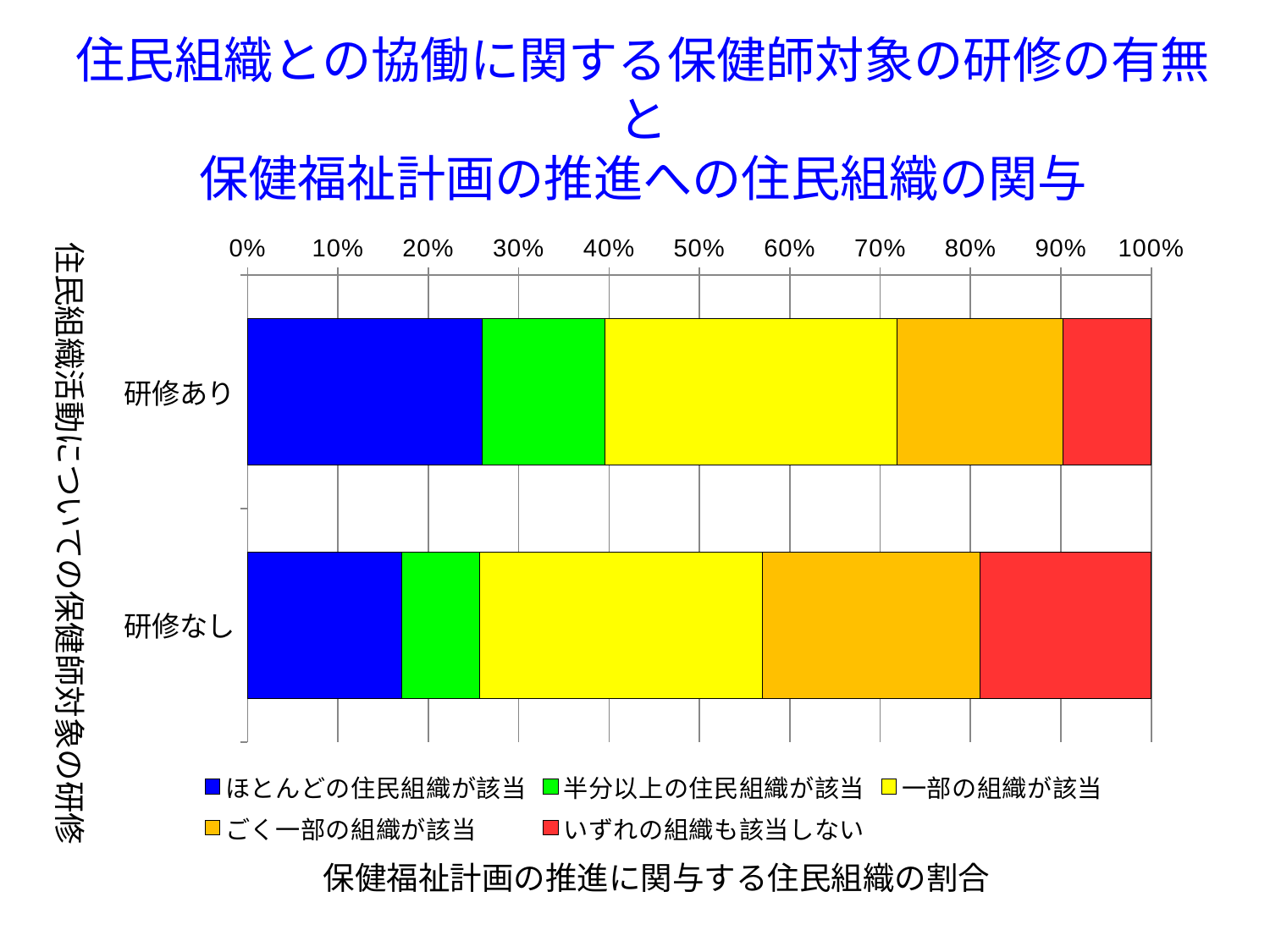

# 住民組織との協働に関する保健師対象の研修の有無と 保健福祉計画の推進への住民組織の関与

### Chart

| Category | ほとんどの住民組織が該当 | 半分以上の住民組織が該当 | 一部の組織が該当 | ごく一部の組織が該当 | いずれの組織も該当しない |
|---|---|---|---|---|---|
| 研修あり | 61.0 | 32.0 | 76.0 | 43.0 | 23.0 |
| 研修なし | 108.0 | 55.0 | 198.0 | 153.0 | 120.0 |
住民組織活動についての保健師対象の研修
保健福祉計画の推進に関与する住民組織の割合